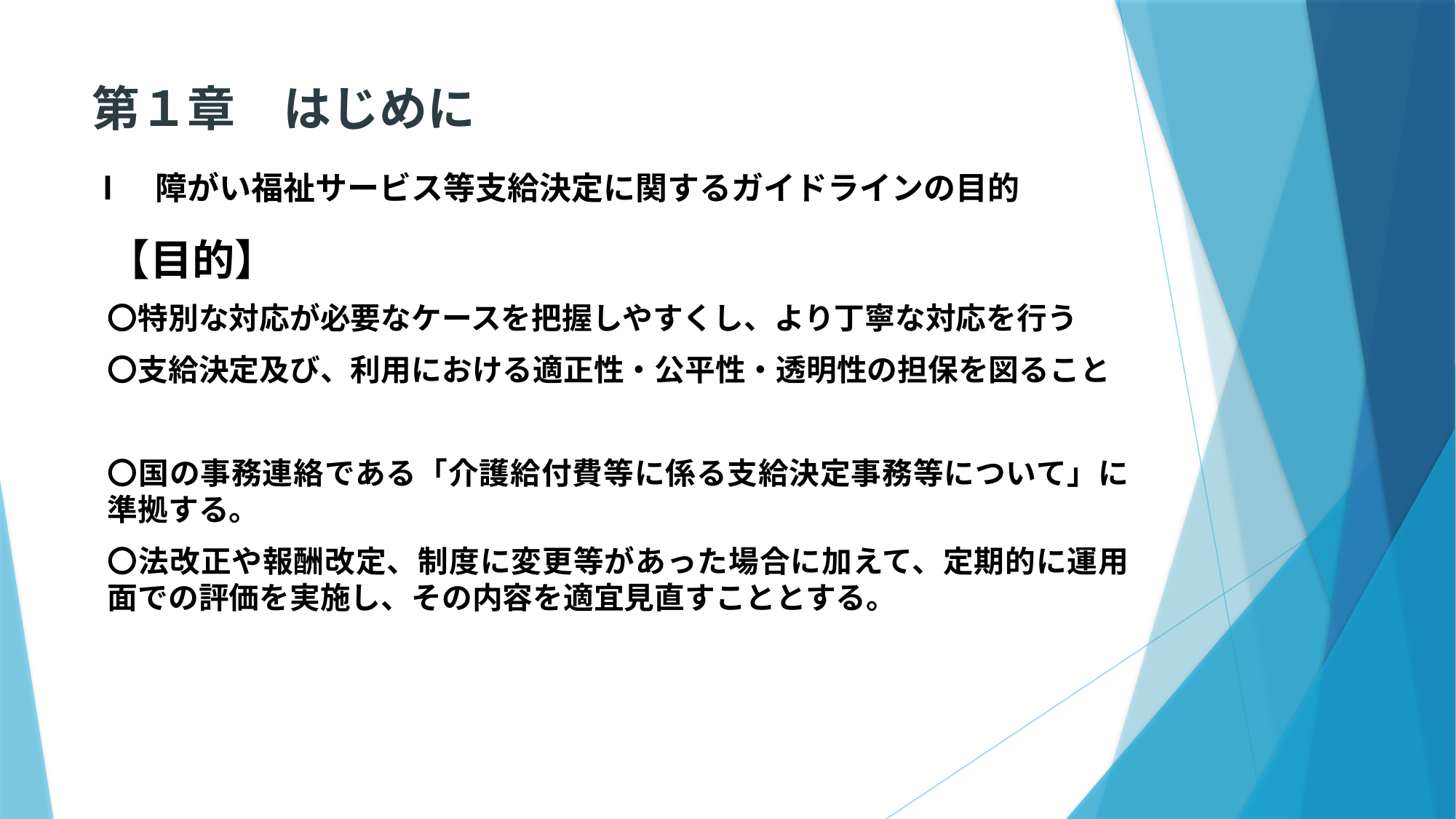

# 第１章　はじめに 　 Ⅰ　障がい福祉サービス等支給決定に関するガイドラインの目的
【目的】
〇特別な対応が必要なケースを把握しやすくし、より丁寧な対応を行う
〇支給決定及び、利用における適正性・公平性・透明性の担保を図ること

〇国の事務連絡である「介護給付費等に係る支給決定事務等について」に準拠する。
〇法改正や報酬改定、制度に変更等があった場合に加えて、定期的に運用面での評価を実施し、その内容を適宜見直すこととする。